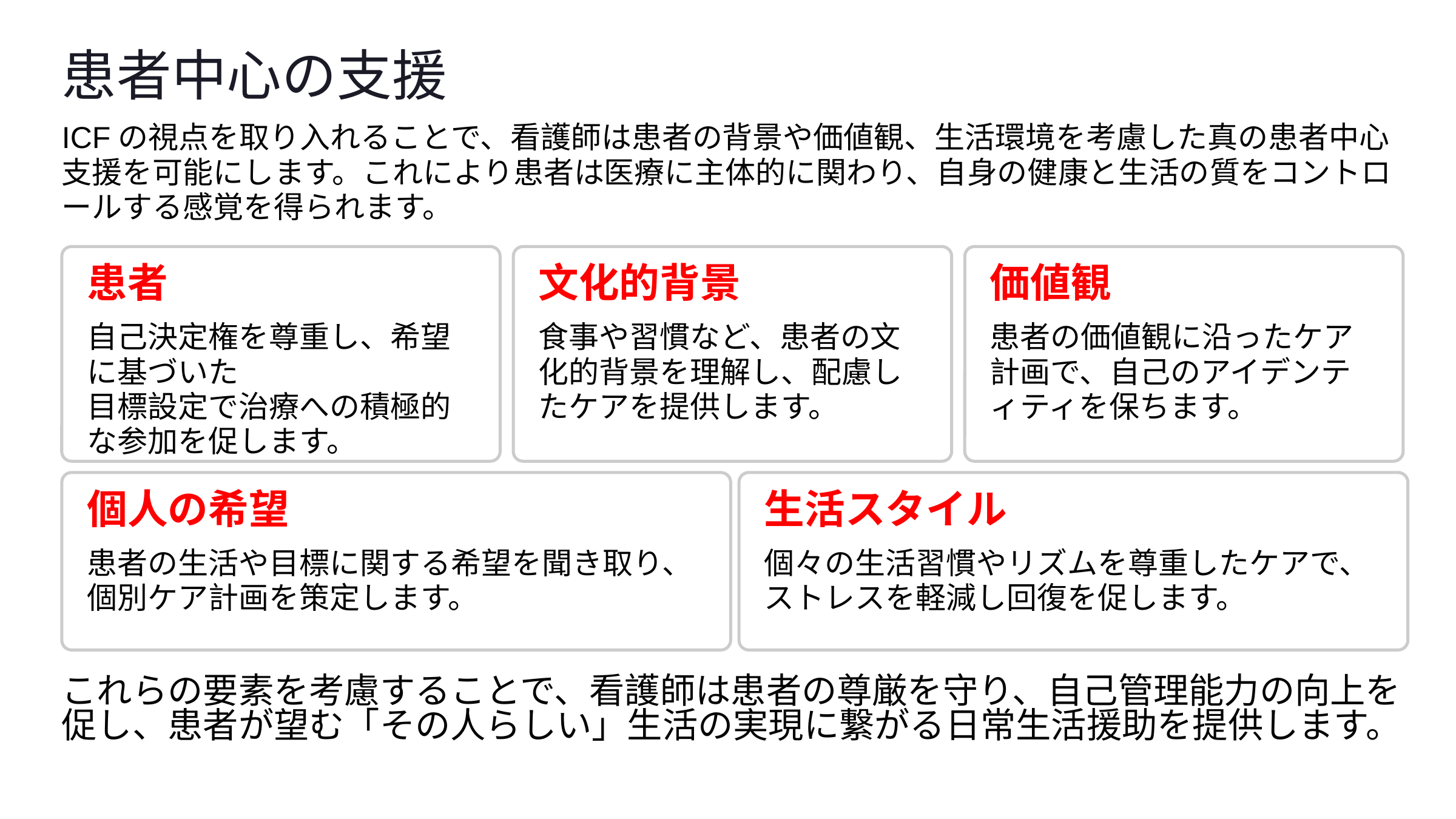

患者中心の支援
ICFの視点を取り入れることで、看護師は患者の背景や価値観、生活環境を考慮した真の患者中心支援を可能にします。これにより患者は医療に主体的に関わり、自身の健康と生活の質をコントロールする感覚を得られます。

患者
文化的背景
価値観
自己決定権を尊重し、希望に基づいた
目標設定で治療への積極的な参加を促します。
食事や習慣など、患者の文化的背景を理解し、配慮したケアを提供します。
患者の価値観に沿ったケア計画で、自己のアイデンティティを保ちます。

個人の希望
生活スタイル
患者の生活や目標に関する希望を聞き取り、個別ケア計画を策定します。
個々の生活習慣やリズムを尊重したケアで、ストレスを軽減し回復を促します。
これらの要素を考慮することで、看護師は患者の尊厳を守り、自己管理能力の向上を促し、患者が望む「その人らしい」生活の実現に繋がる日常生活援助を提供します。